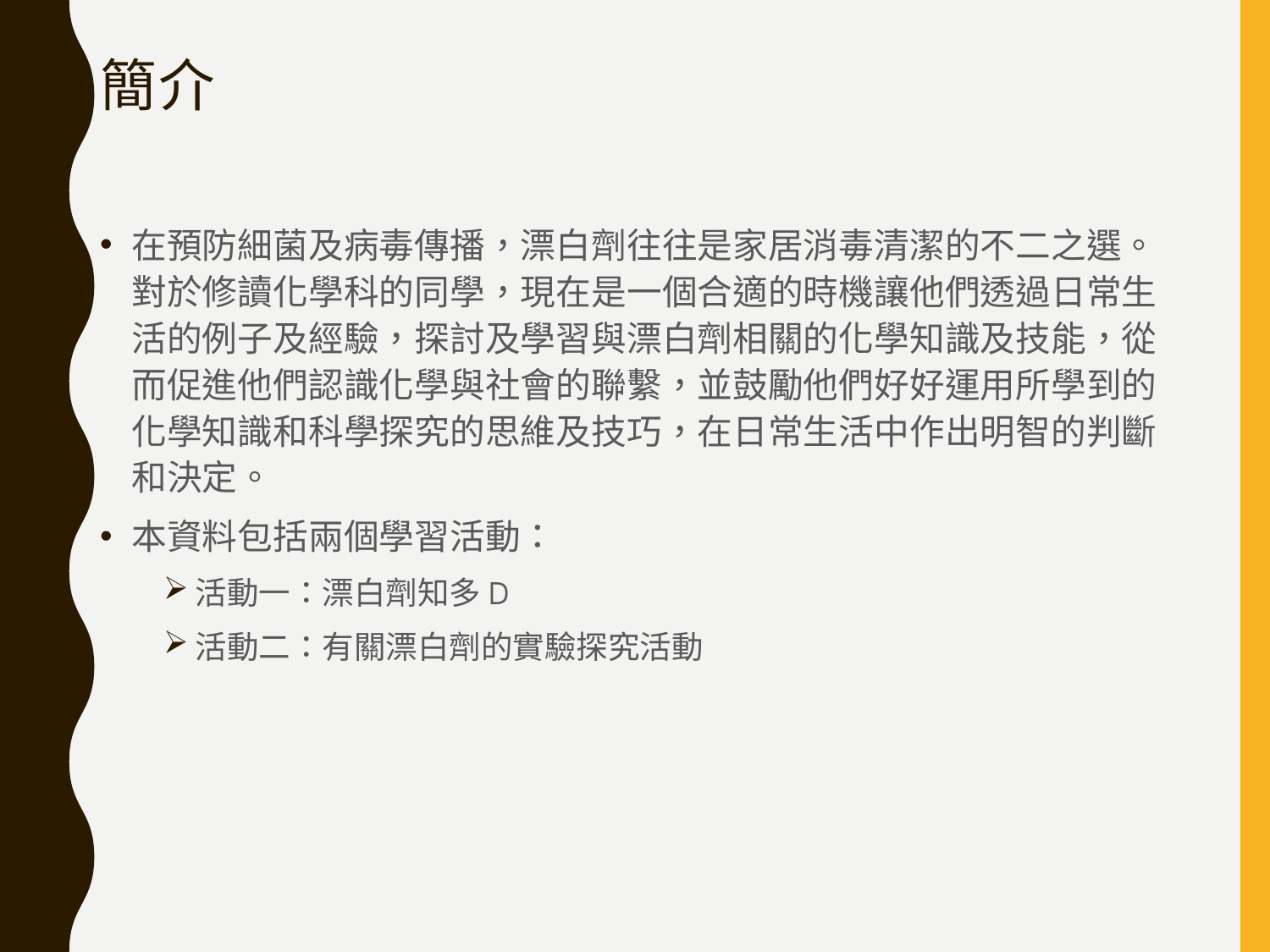

# 簡介
在預防細菌及病毒傳播，漂白劑往往是家居消毒清潔的不二之選。對於修讀化學科的同學，現在是一個合適的時機讓他們透過日常生活的例子及經驗，探討及學習與漂白劑相關的化學知識及技能，從而促進他們認識化學與社會的聯繫，並鼓勵他們好好運用所學到的化學知識和科學探究的思維及技巧，在日常生活中作出明智的判斷和決定。
本資料包括兩個學習活動：
活動一：漂白劑知多D
活動二：有關漂白劑的實驗探究活動